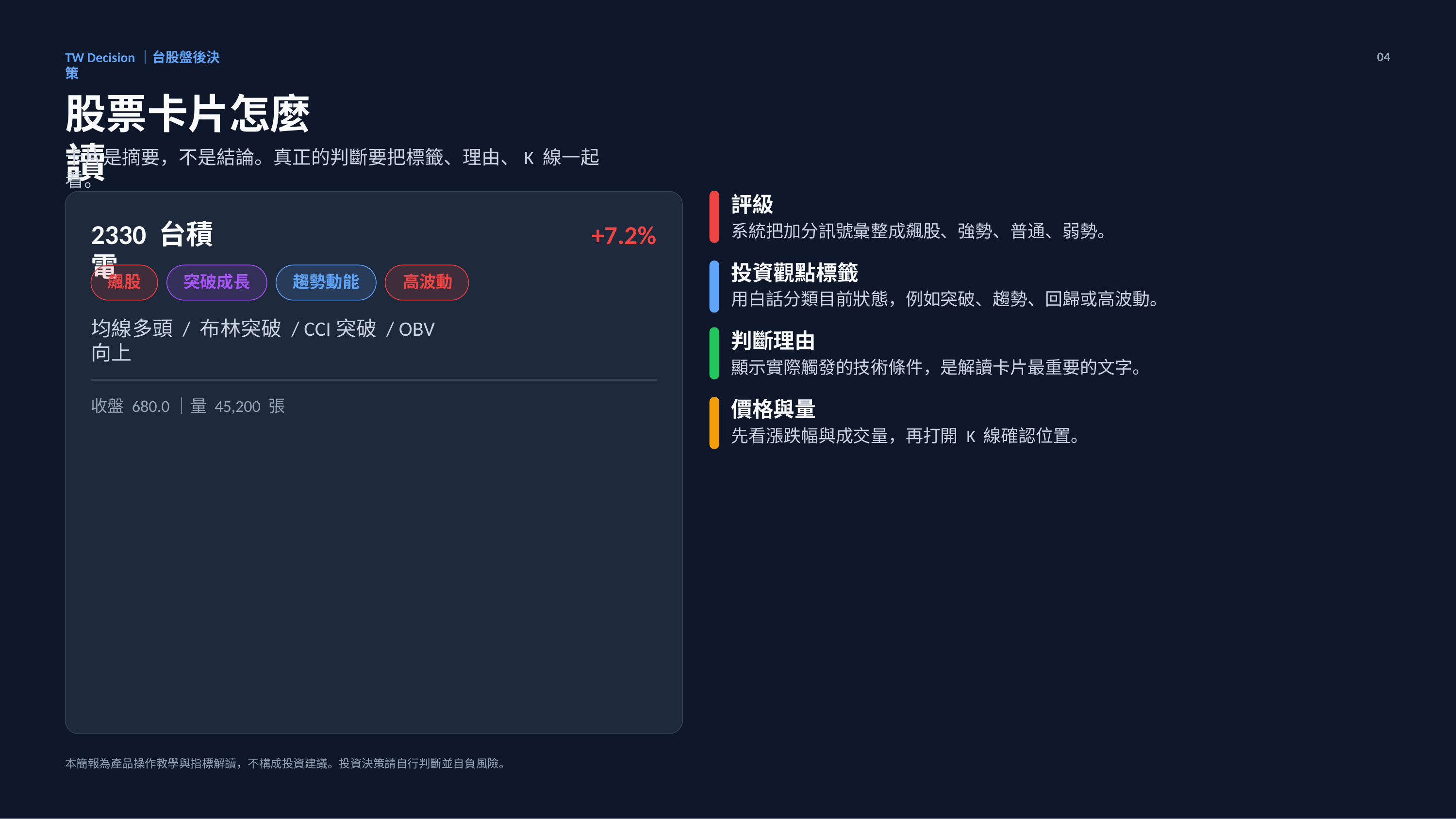

TW Decision｜台股盤後決策
04
股票卡片怎麼讀
卡片是摘要，不是結論。真正的判斷要把標籤、理由、K 線一起看。

評級

2330 台積電
+7.2%
系統把加分訊號彙整成飆股、強勢、普通、弱勢。
投資觀點標籤

飆股
突破成長
趨勢動能
高波動
用白話分類目前狀態，例如突破、趨勢、回歸或高波動。
均線多頭 / 布林突破 / CCI突破 / OBV向上

判斷理由
顯示實際觸發的技術條件，是解讀卡片最重要的文字。

收盤 680.0｜量 45,200 張
價格與量

先看漲跌幅與成交量，再打開 K 線確認位置。
本簡報為產品操作教學與指標解讀，不構成投資建議。投資決策請自行判斷並自負風險。